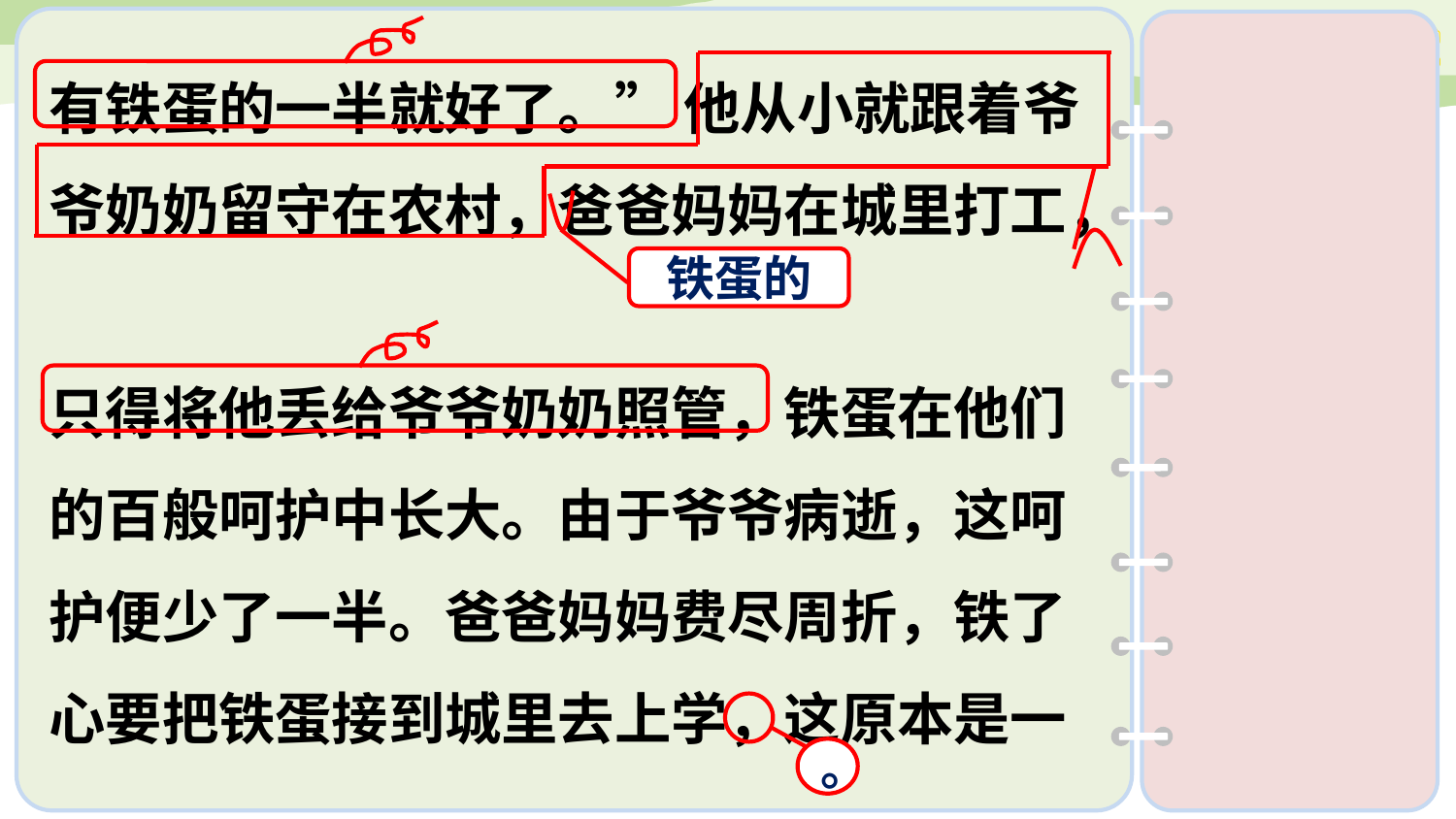

有铁蛋的一半就好了。” 他从小就跟着爷爷奶奶留守在农村，爸爸妈妈在城里打工，

只得将他丢给爷爷奶奶照管，铁蛋在他们
的百般呵护中长大。由于爷爷病逝，这呵护便少了一半。爸爸妈妈费尽周折，铁了心要把铁蛋接到城里去上学，这原本是一

铁蛋的

。